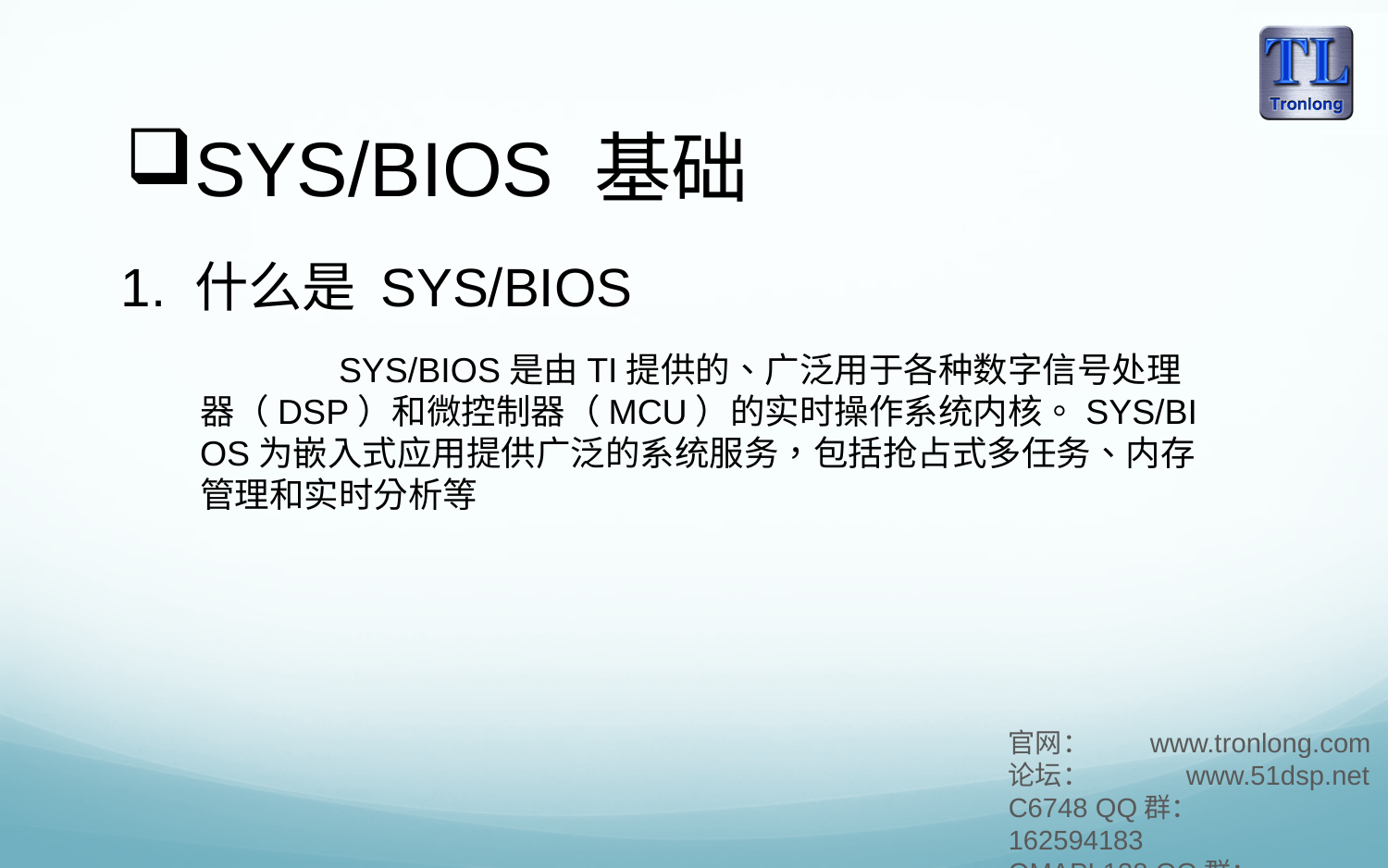

SYS/BIOS 基础
1. 什么是 SYS/BIOS
   	SYS/BIOS是由TI提供的、广泛用于各种数字信号处理器（DSP）和微控制器（MCU）的实时操作系统内核。SYS/BIOS为嵌入式应用提供广泛的系统服务，包括抢占式多任务、内存管理和实时分析等